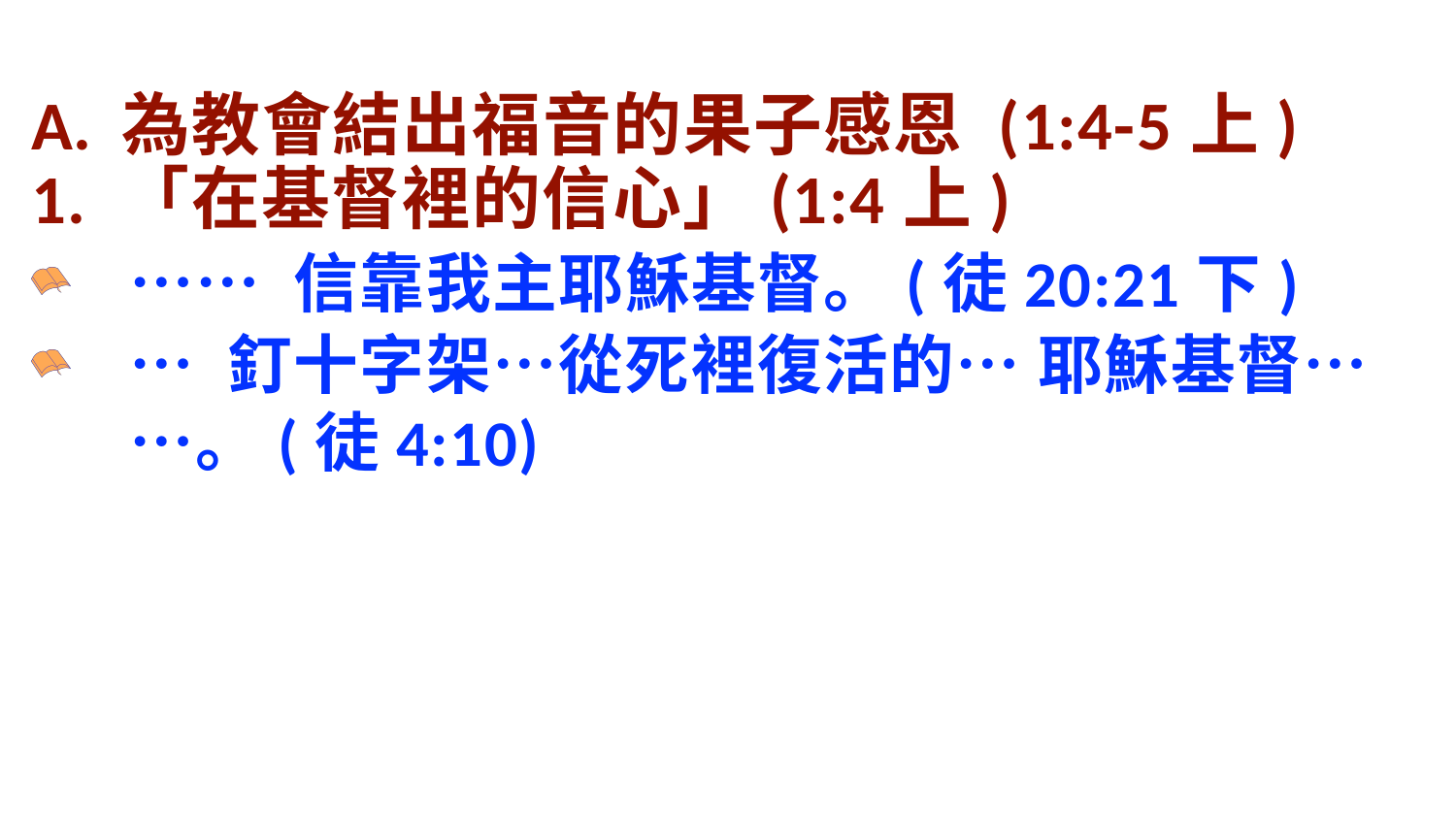

為教會結出福音的果子感恩 (1:4-5上)
1. 「在基督裡的信心」(1:4上)
⋯⋯ 信靠我主耶穌基督。(徒20:21下)
⋯ 釘十字架⋯從死裡復活的⋯ 耶穌基督⋯⋯。(徒4:10)